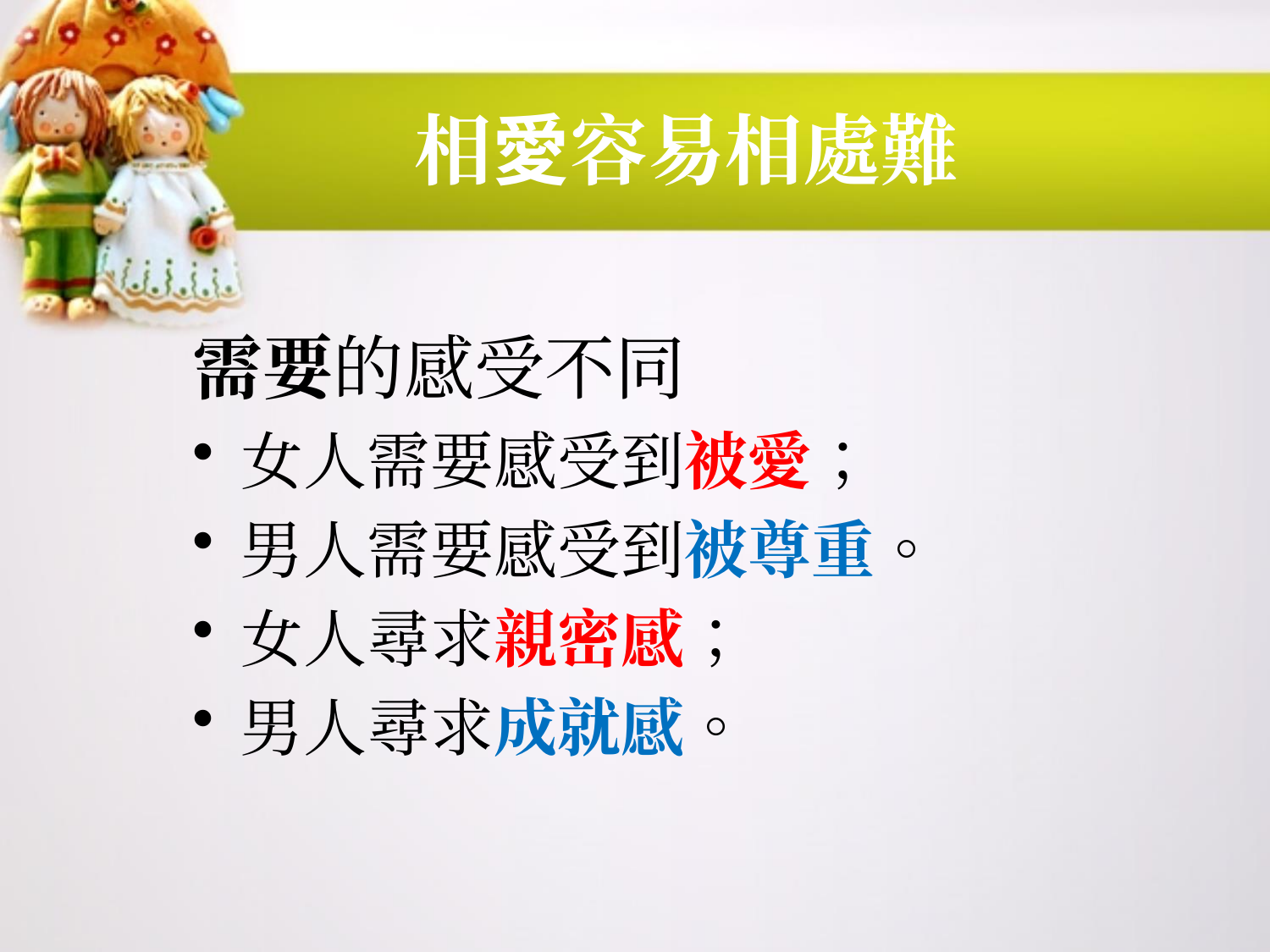

# 相愛容易相處難
需要的感受不同
女人需要感受到被愛；
男人需要感受到被尊重。
女人尋求親密感；
男人尋求成就感。